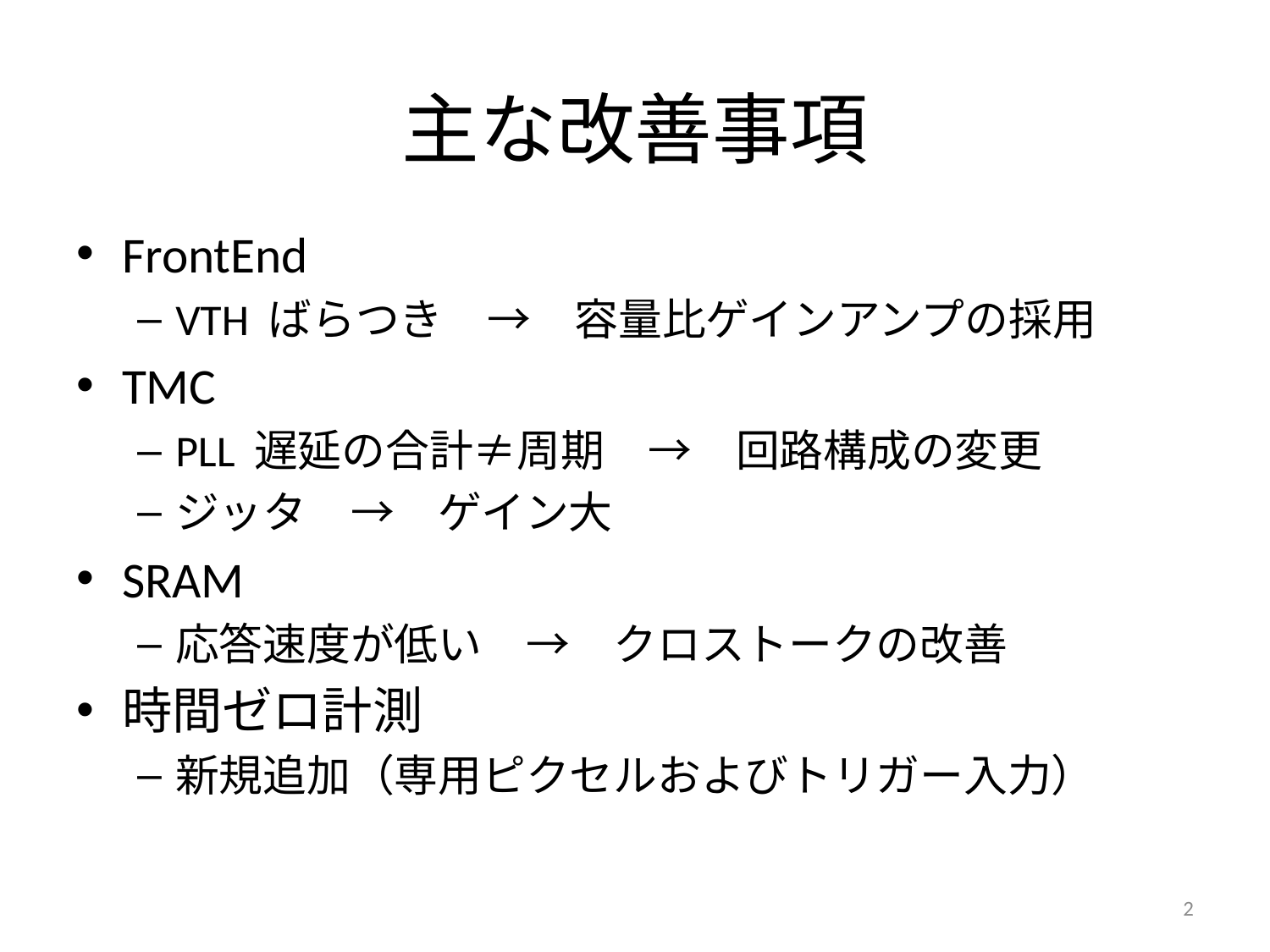

# 主な改善事項
FrontEnd
VTH ばらつき　→　容量比ゲインアンプの採用
TMC
PLL 遅延の合計≠周期　→　回路構成の変更
ジッタ　→　ゲイン大
SRAM
応答速度が低い　→　クロストークの改善
時間ゼロ計測
新規追加（専用ピクセルおよびトリガー入力）
2